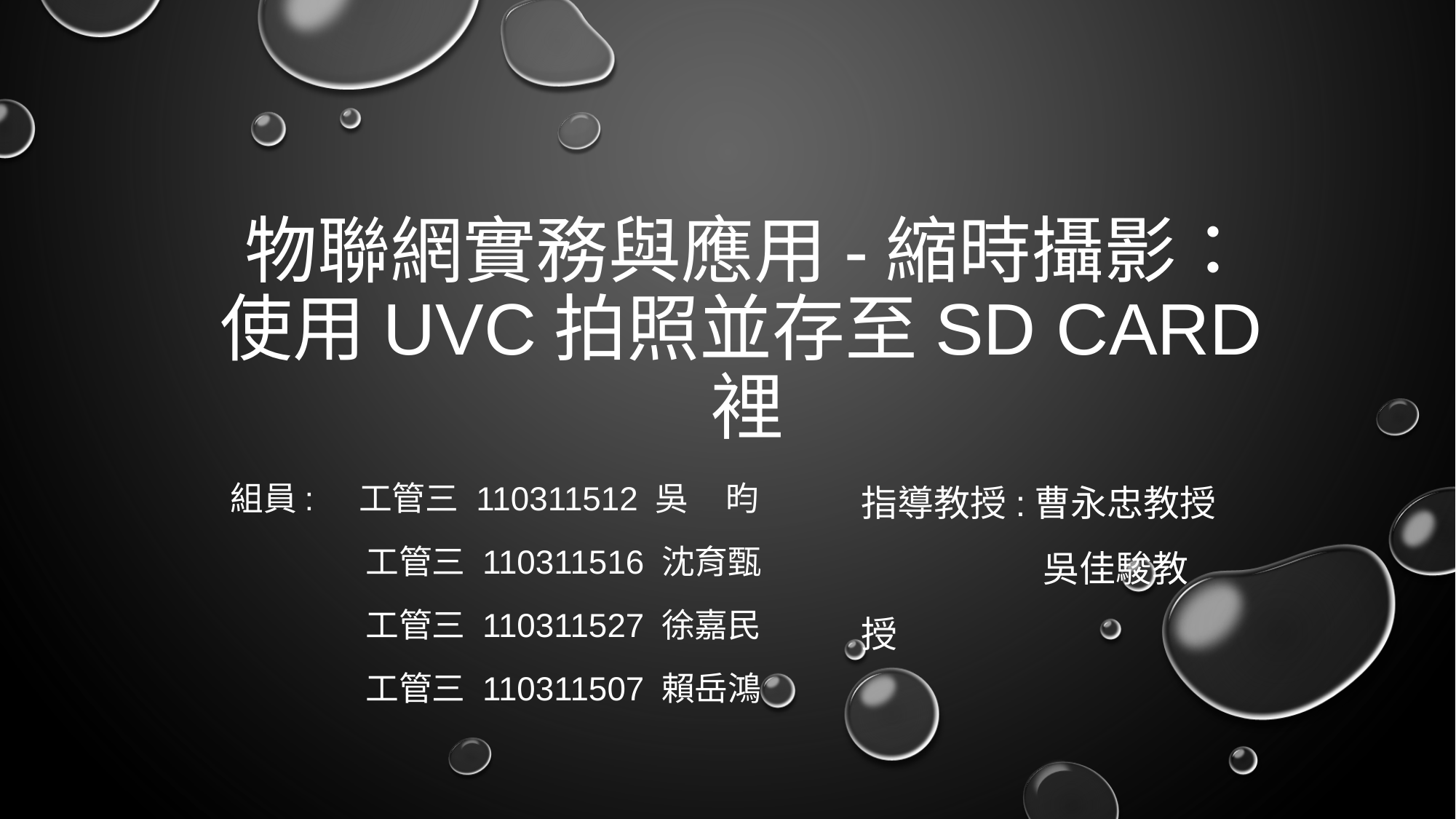

# 物聯網實務與應用-縮時攝影：使用UVC拍照並存至SD CARD裡
指導教授:曹永忠教授
                 吳佳駿教授
組員:    工管三 110311512 吳    昀
             工管三 110311516 沈育甄
             工管三 110311527 徐嘉民
             工管三 110311507 賴岳鴻